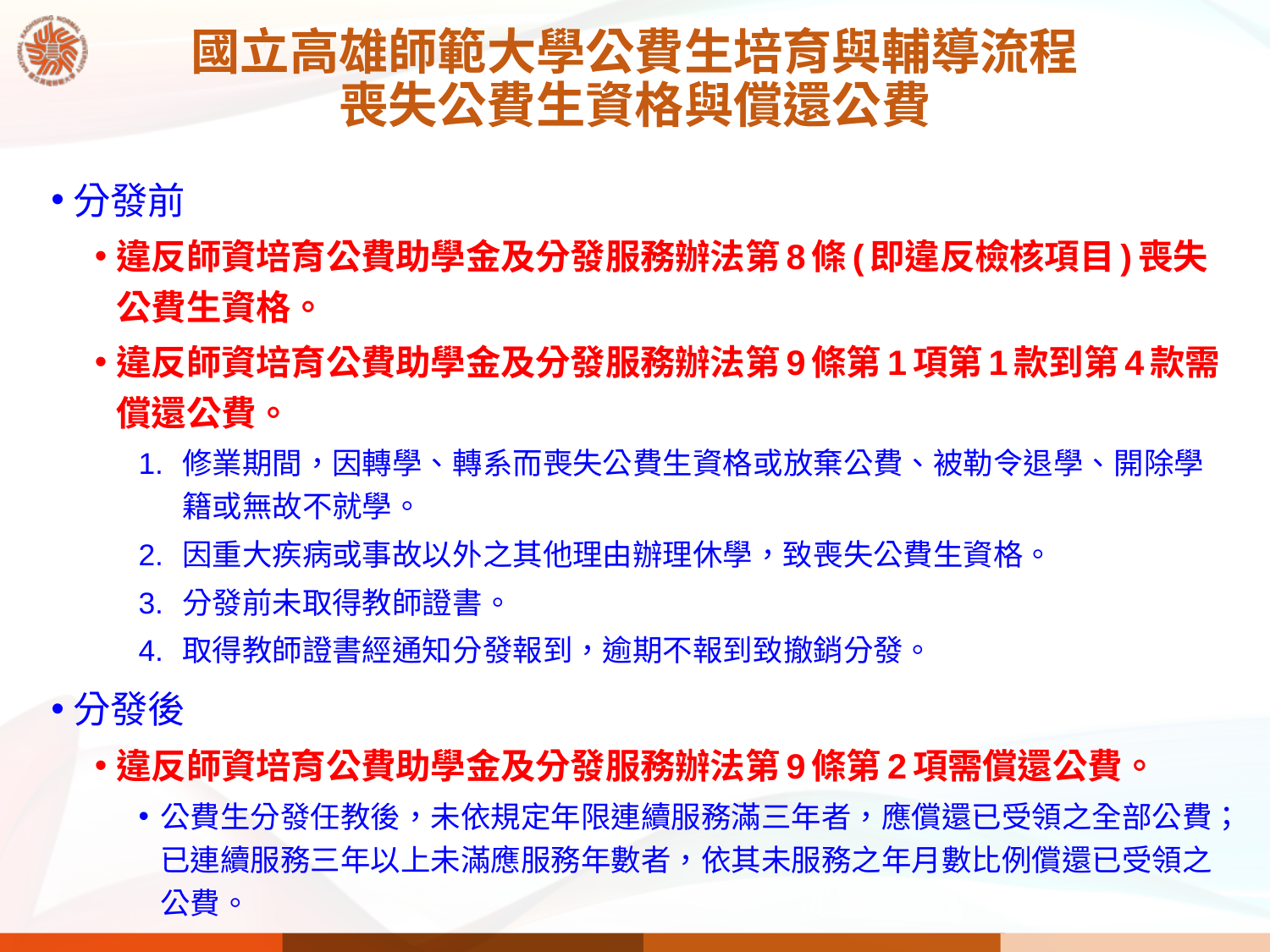

# 國立高雄師範大學公費生培育與輔導流程 喪失公費生資格與償還公費
分發前
違反師資培育公費助學金及分發服務辦法第8條(即違反檢核項目)喪失公費生資格。
違反師資培育公費助學金及分發服務辦法第9條第1項第1款到第4款需償還公費。
修業期間，因轉學、轉系而喪失公費生資格或放棄公費、被勒令退學、開除學籍或無故不就學。
因重大疾病或事故以外之其他理由辦理休學，致喪失公費生資格。
分發前未取得教師證書。
取得教師證書經通知分發報到，逾期不報到致撤銷分發。
分發後
違反師資培育公費助學金及分發服務辦法第9條第2項需償還公費。
公費生分發任教後，未依規定年限連續服務滿三年者，應償還已受領之全部公費；已連續服務三年以上未滿應服務年數者，依其未服務之年月數比例償還已受領之公費。